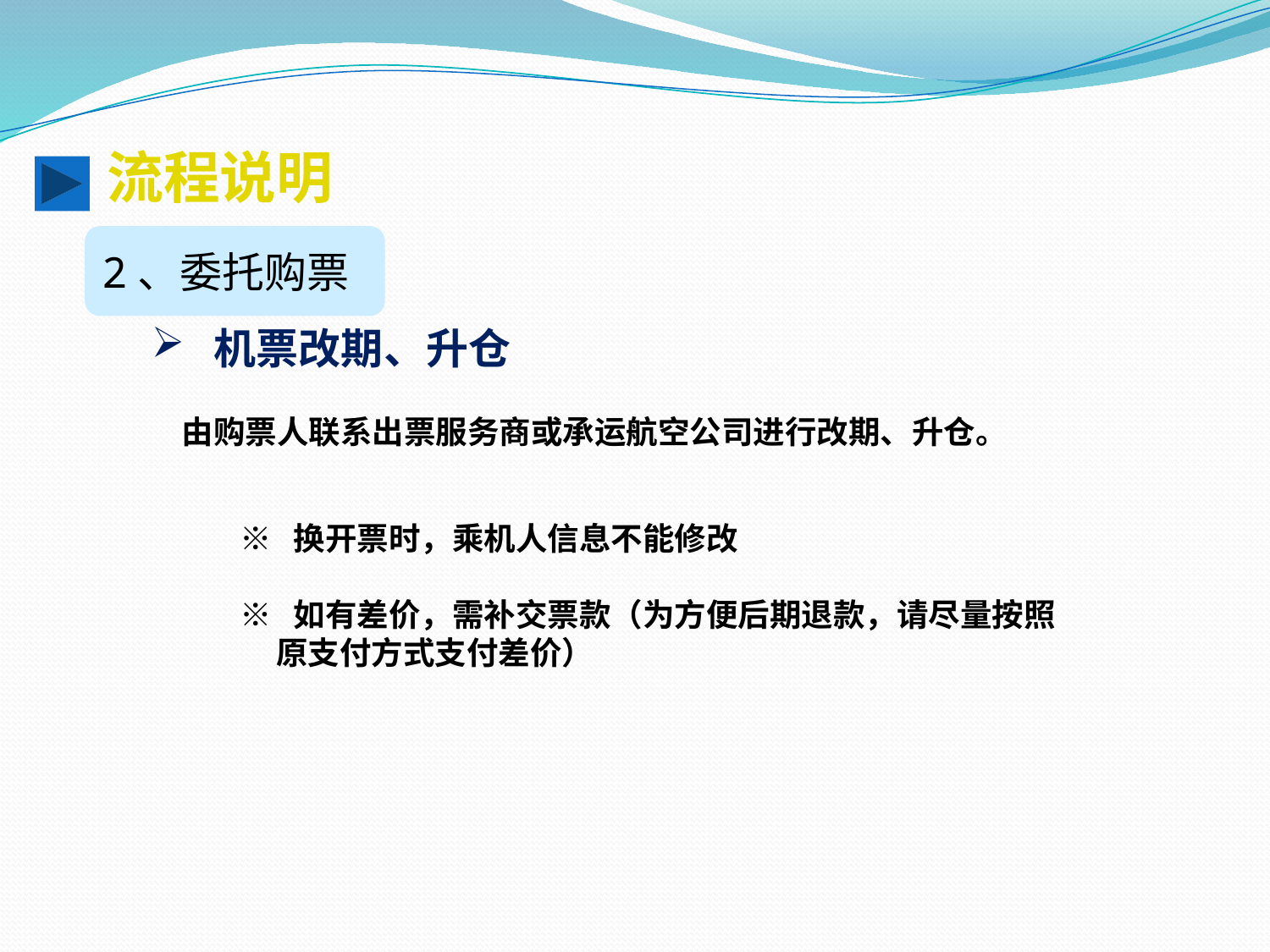

流程说明

2、委托购票
  机票改期、升仓
由购票人联系出票服务商或承运航空公司进行改期、升仓。
※  换开票时，乘机人信息不能修改

※  如有差价，需补交票款（为方便后期退款，请尽量按照
    原支付方式支付差价）